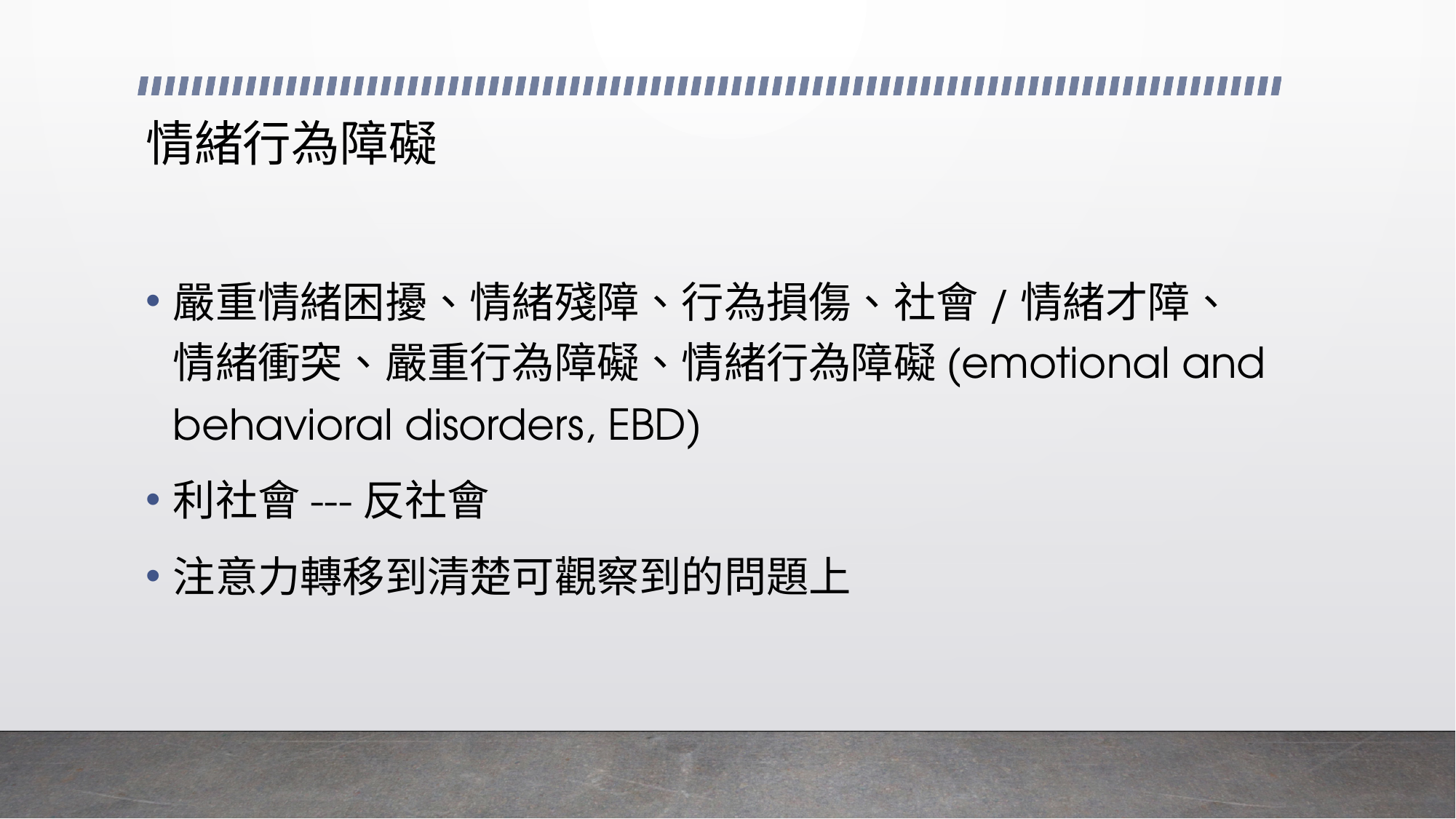

# 情緒行為障礙
嚴重情緒困擾、情緒殘障、行為損傷、社會/情緒才障、情緒衝突、嚴重行為障礙、情緒行為障礙(emotional and behavioral disorders, EBD)
利社會---反社會
注意力轉移到清楚可觀察到的問題上